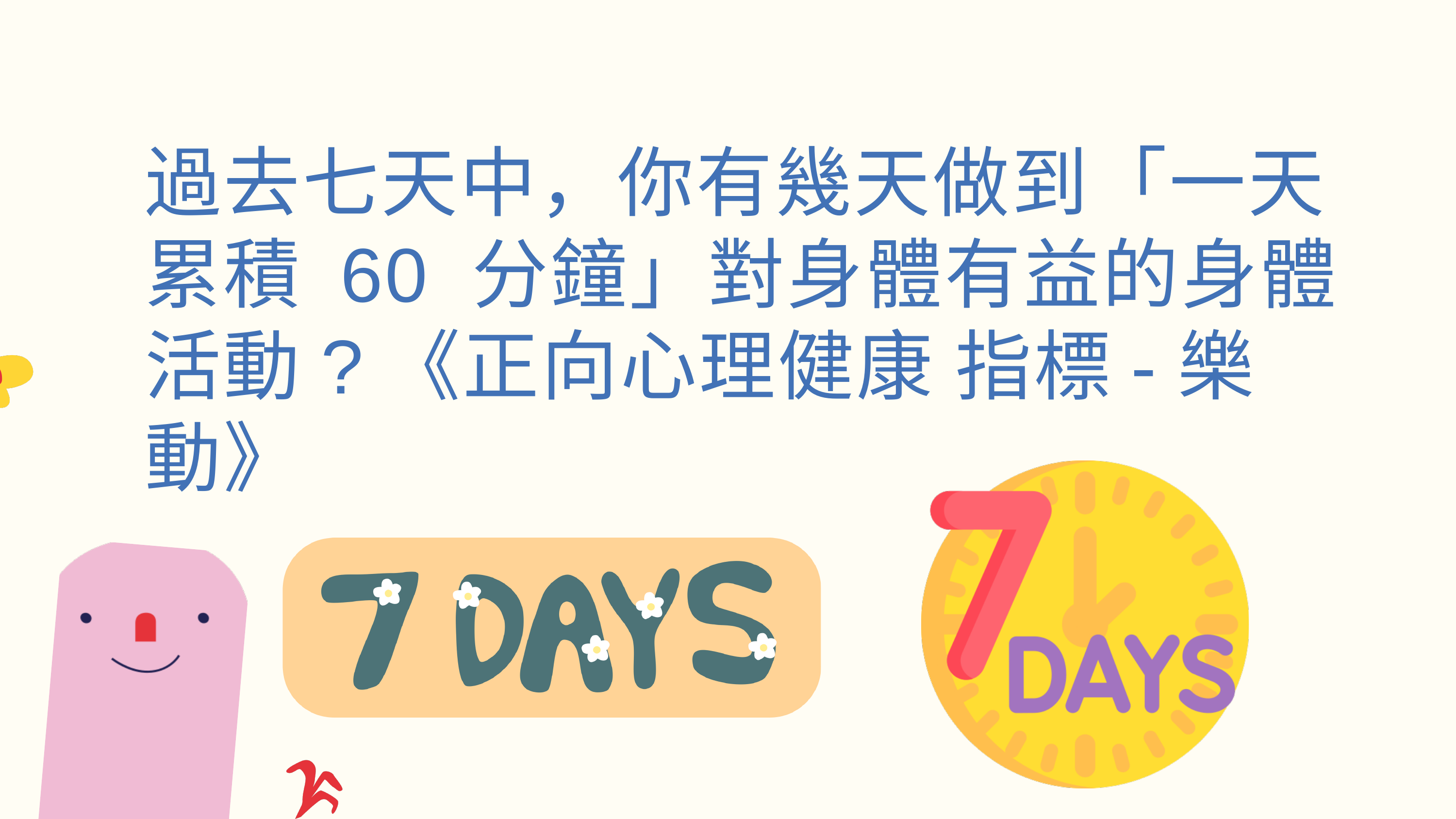

過去七天中，你有幾天做到「一天累積 60 分鐘」對身體有益的身體活動?《正向心理健康 指標-樂動》